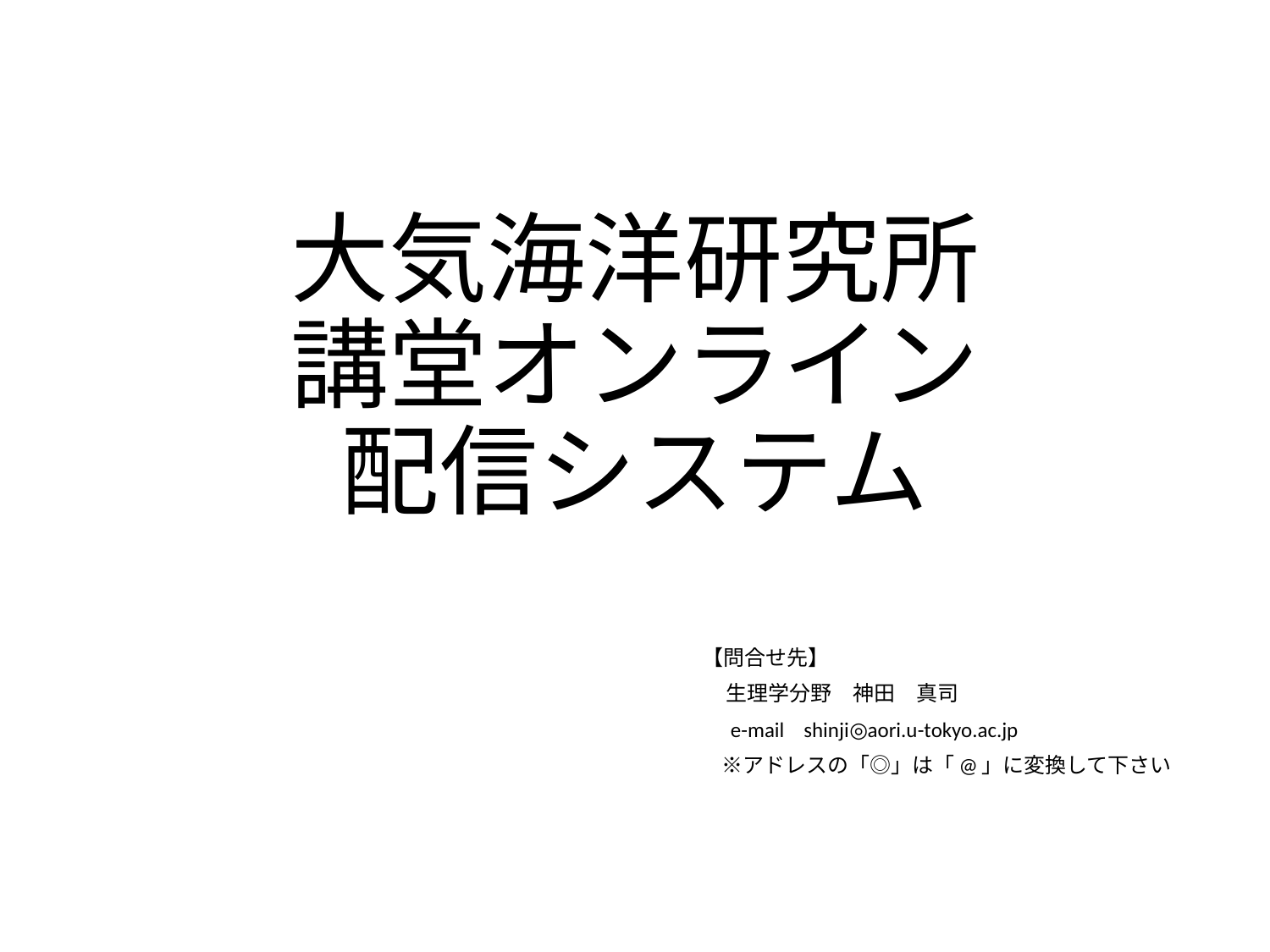

# 大気海洋研究所 講堂オンライン 配信システム

　　　　　　　　    【問合せ先】
                　　　　　　　　　　　　  生理学分野　神田　真司
　　　　　　　　　　　　　　　　　　　e-mail    shinji◎aori.u-tokyo.ac.jp
　　　　　　　　　　　　　　　　　　　　　　　　　　※アドレスの「◎」は「@」に変換して下さい